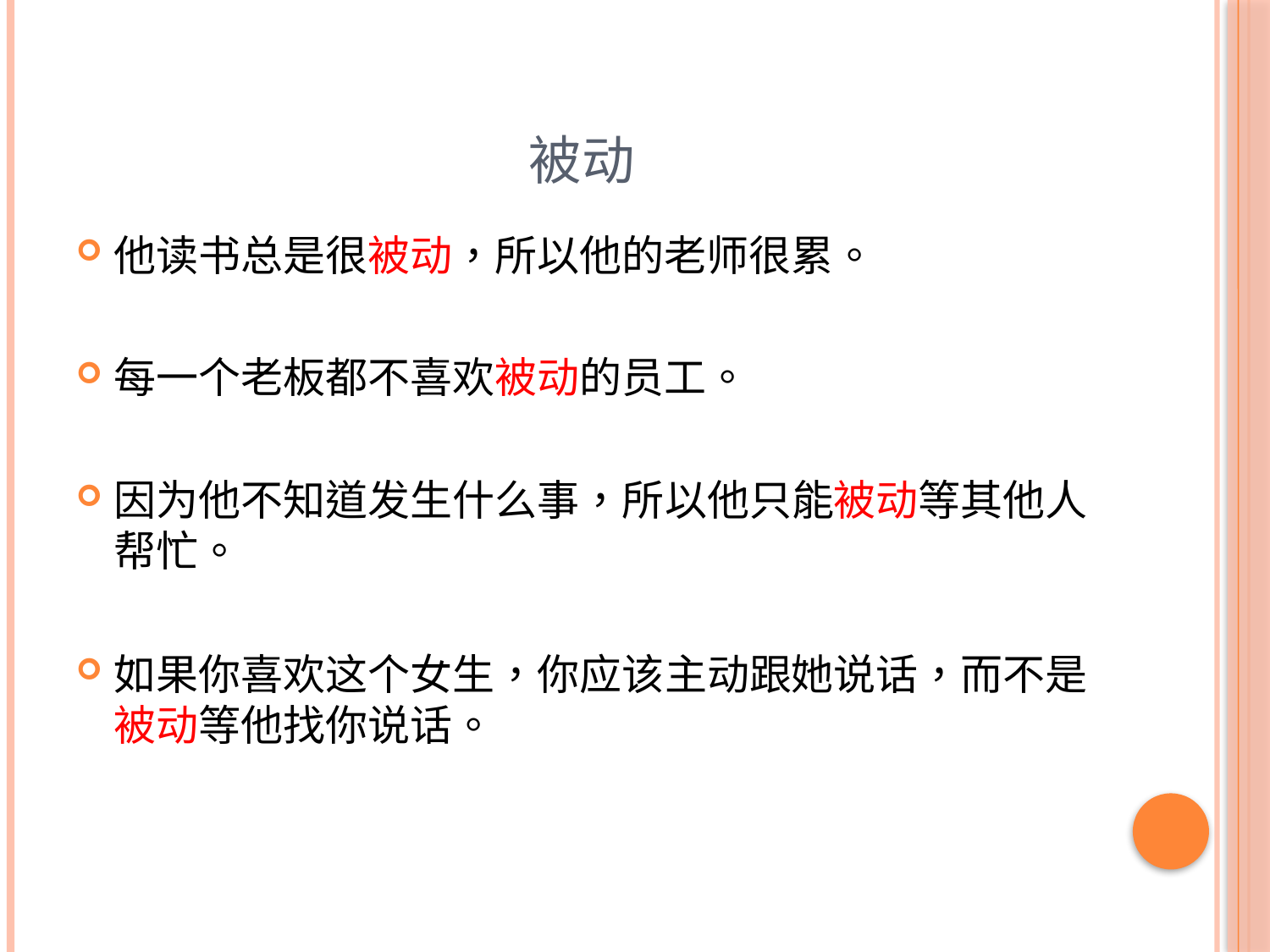

# 被动
他读书总是很被动，所以他的老师很累。

每一个老板都不喜欢被动的员工。

因为他不知道发生什么事，所以他只能被动等其他人帮忙。

如果你喜欢这个女生，你应该主动跟她说话，而不是被动等他找你说话。